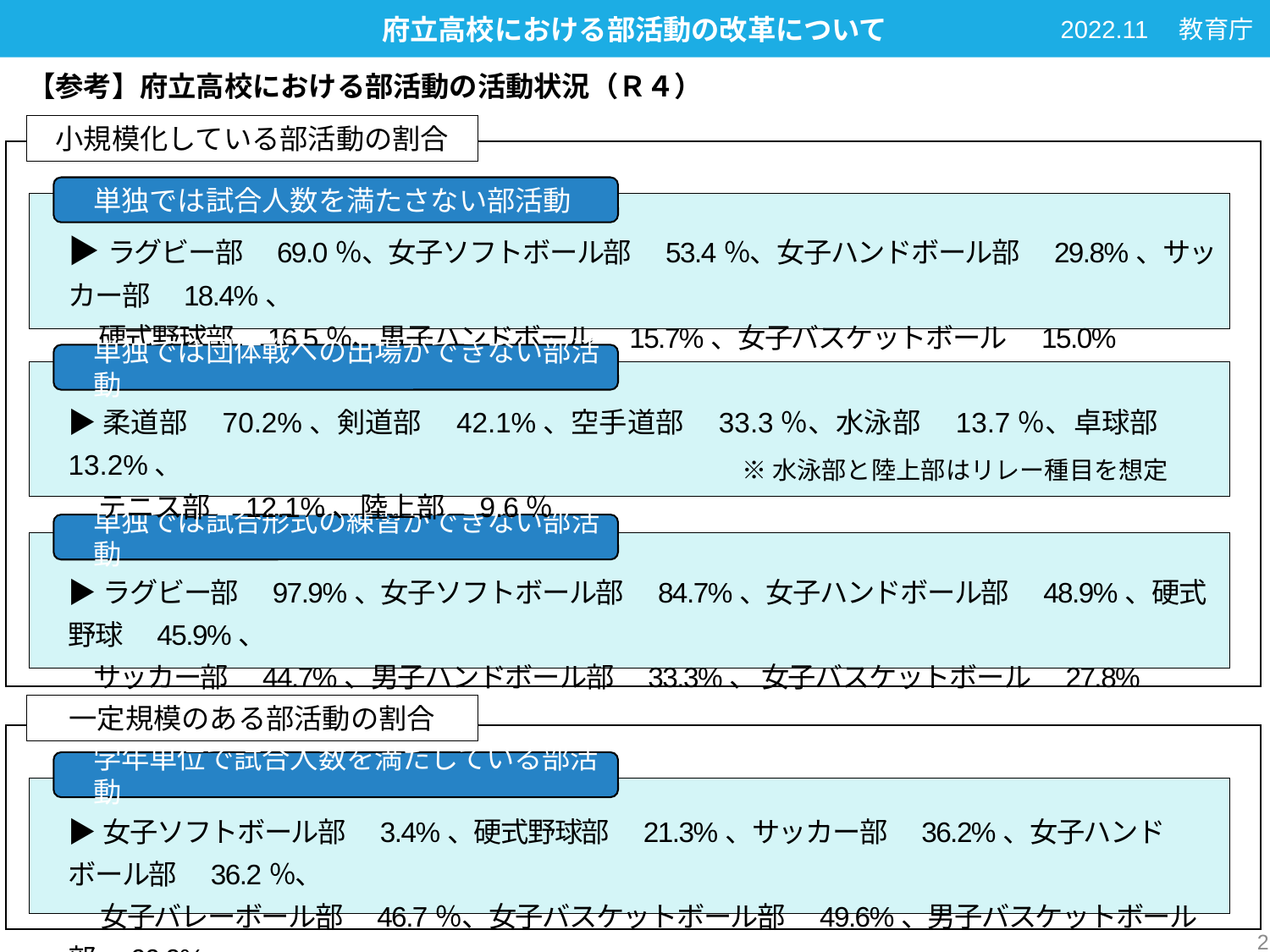

府立高校における部活動の改革について
2022.11　教育庁
【参考】府立高校における部活動の活動状況（Ｒ４）
小規模化している部活動の割合

単独では試合人数を満たさない部活動

▶ラグビー部　69.0％、女子ソフトボール部　53.4％、女子ハンドボール部　29.8%、サッカー部　18.4%、
硬式野球部　16.5％、男子ハンドボール　15.7%、女子バスケットボール　15.0%
単独では団体戦への出場ができない部活動

▶柔道部　70.2%、剣道部　42.1%、空手道部　33.3％、水泳部　13.7％、卓球部　13.2%、
テニス部　12.1%、陸上部　9.6％
※水泳部と陸上部はリレー種目を想定
単独では試合形式の練習ができない部活動

▶ラグビー部　97.9%、女子ソフトボール部　84.7%、女子ハンドボール部　48.9%、硬式野球　45.9%、
サッカー部　44.7%、男子ハンドボール部　33.3%、 女子バスケットボール　27.8%
一定規模のある部活動の割合

学年単位で試合人数を満たしている部活動

▶女子ソフトボール部　3.4%、硬式野球部　21.3%、サッカー部　36.2%、女子ハンドボール部　36.2％、
　 女子バレーボール部　46.7％、女子バスケットボール部　49.6%、男子バスケットボール部　66.0%
2